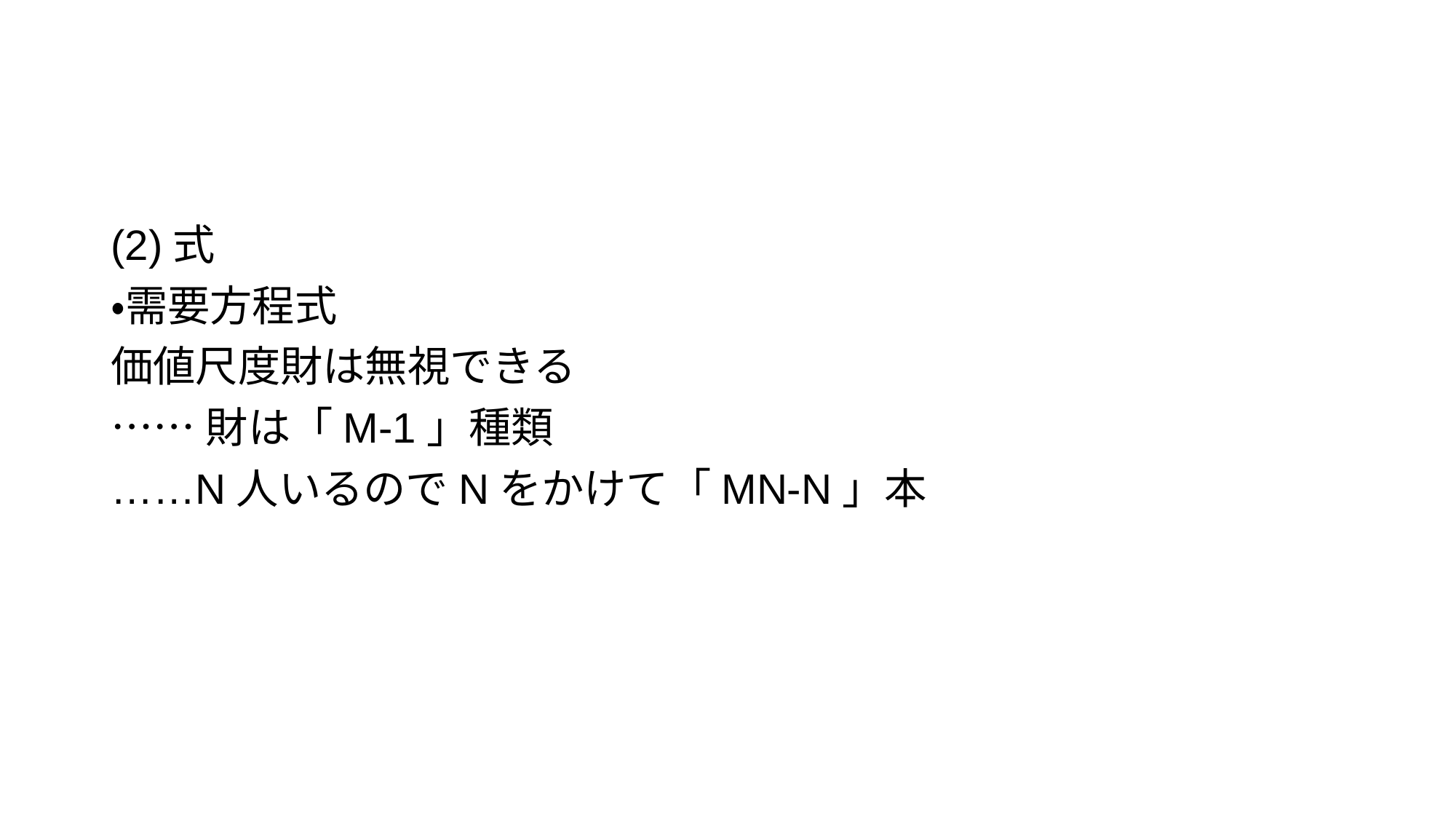

#
(2)式
・需要方程式
価値尺度財は無視できる
……財は「M-1」種類
……N人いるのでNをかけて「MN-N」本